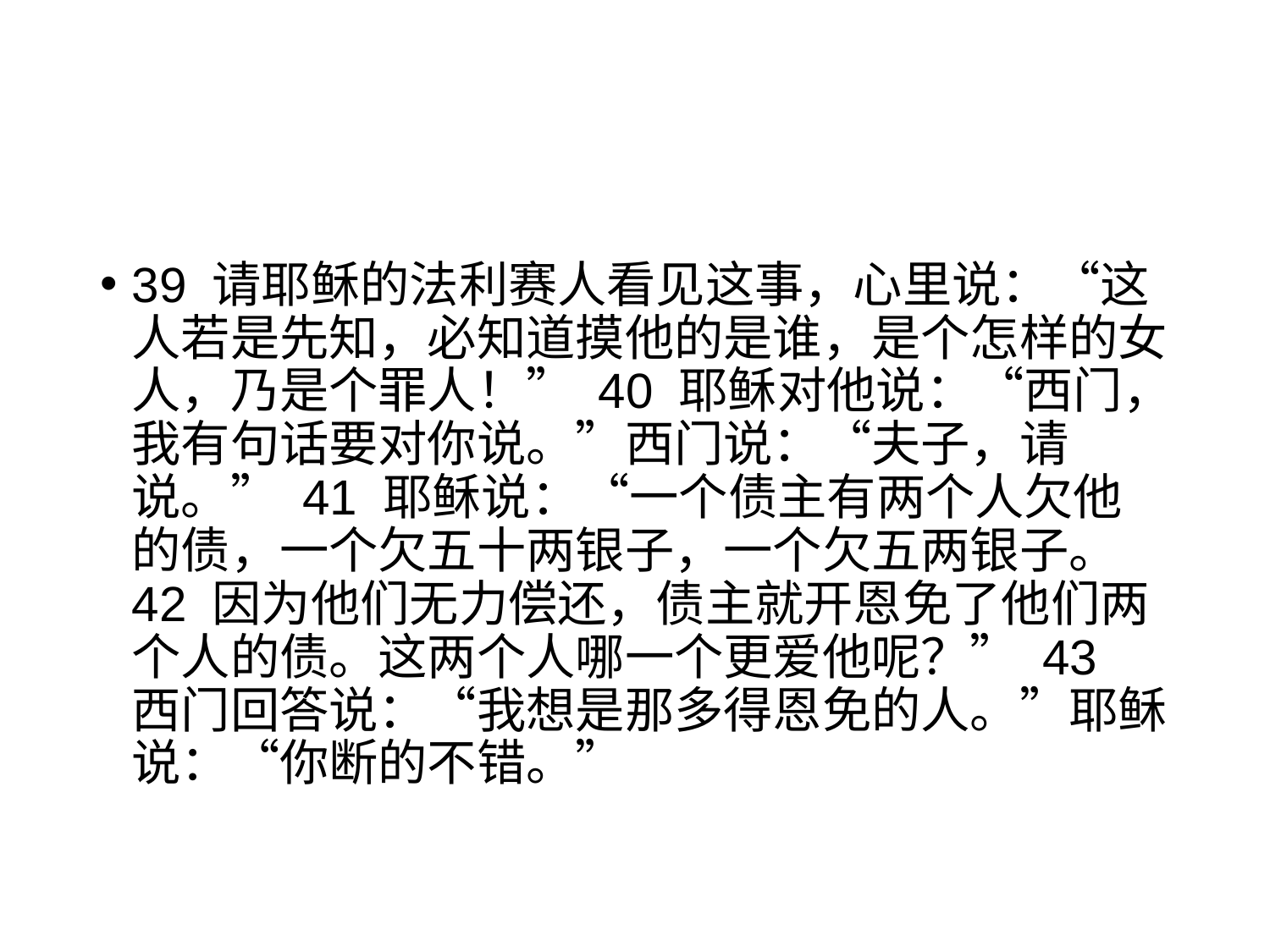

#
39 请耶稣的法利赛人看见这事，心里说：“这人若是先知，必知道摸他的是谁，是个怎样的女人，乃是个罪人！” 40 耶稣对他说：“西门，我有句话要对你说。”西门说：“夫子，请说。” 41 耶稣说：“一个债主有两个人欠他的债，一个欠五十两银子，一个欠五两银子。 42 因为他们无力偿还，债主就开恩免了他们两个人的债。这两个人哪一个更爱他呢？” 43 西门回答说：“我想是那多得恩免的人。”耶稣说：“你断的不错。”